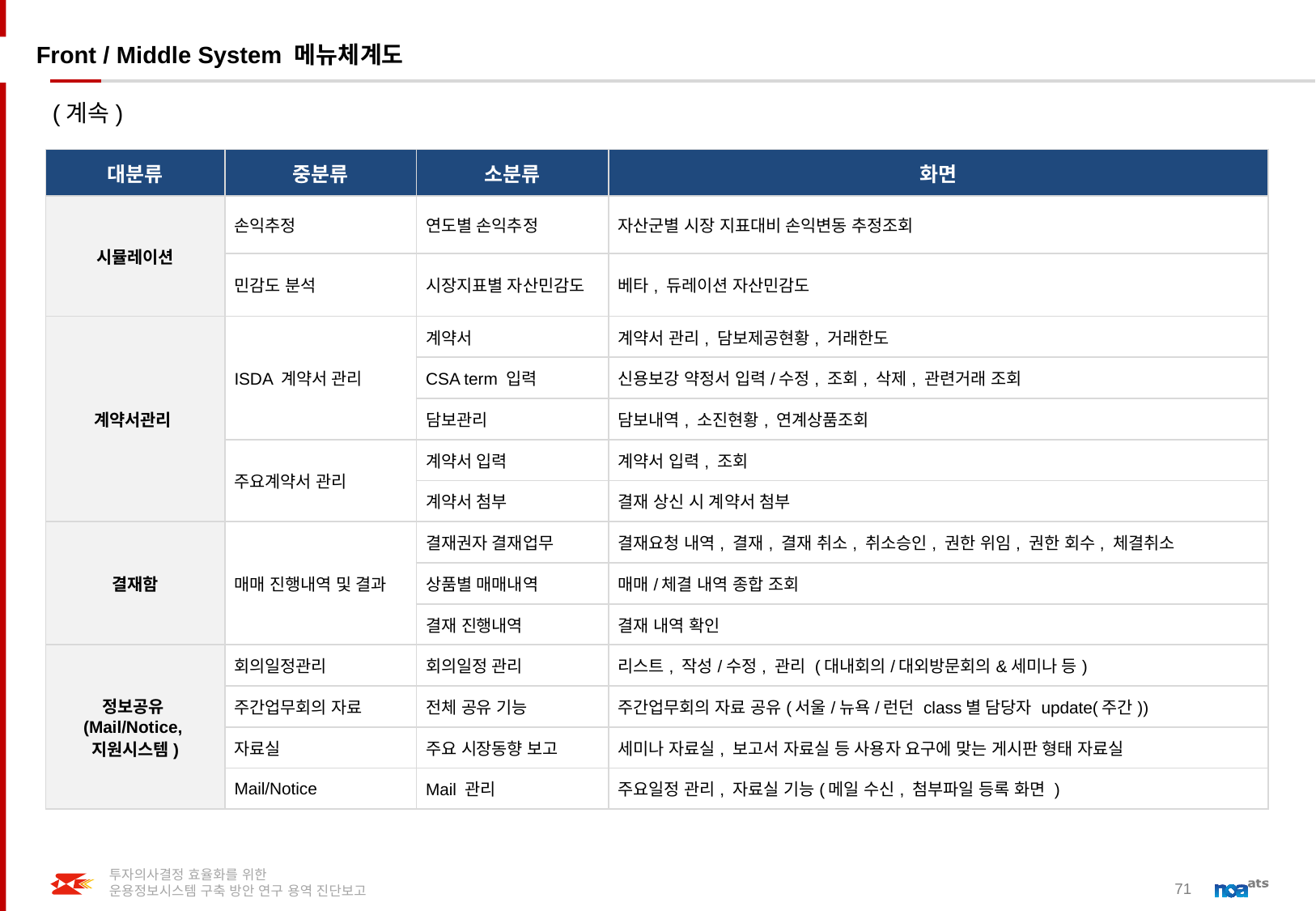

Front / Middle System 메뉴체계도
(계속)
| 대분류 | 중분류 | 소분류 | 화면 |
| --- | --- | --- | --- |
| 시뮬레이션 | 손익추정 | 연도별 손익추정 | 자산군별 시장 지표대비 손익변동 추정조회 |
|  | 민감도 분석 | 시장지표별 자산민감도 | 베타, 듀레이션 자산민감도 |
| 계약서관리 | ISDA 계약서 관리 | 계약서 | 계약서 관리, 담보제공현황, 거래한도 |
|  |  | CSA term 입력 | 신용보강 약정서 입력/수정, 조회, 삭제, 관련거래 조회 |
|  |  | 담보관리 | 담보내역, 소진현황, 연계상품조회 |
|  | 주요계약서 관리 | 계약서 입력 | 계약서 입력, 조회 |
|  |  | 계약서 첨부 | 결재 상신 시 계약서 첨부 |
| 결재함 | 매매 진행내역 및 결과 | 결재권자 결재업무 | 결재요청 내역, 결재, 결재 취소, 취소승인, 권한 위임, 권한 회수, 체결취소 |
|  |  | 상품별 매매내역 | 매매/체결 내역 종합 조회 |
|  |  | 결재 진행내역 | 결재 내역 확인 |
| 정보공유 (Mail/Notice, 지원시스템) | 회의일정관리 | 회의일정 관리 | 리스트, 작성/수정, 관리 (대내회의/대외방문회의&세미나 등) |
|  | 주간업무회의 자료 | 전체 공유 기능 | 주간업무회의 자료 공유(서울/뉴욕/런던 class별 담당자 update(주간)) |
|  | 자료실 | 주요 시장동향 보고 | 세미나 자료실, 보고서 자료실 등 사용자 요구에 맞는 게시판 형태 자료실 |
|  | Mail/Notice | Mail 관리 | 주요일정 관리, 자료실 기능(메일 수신, 첨부파일 등록 화면 ) |